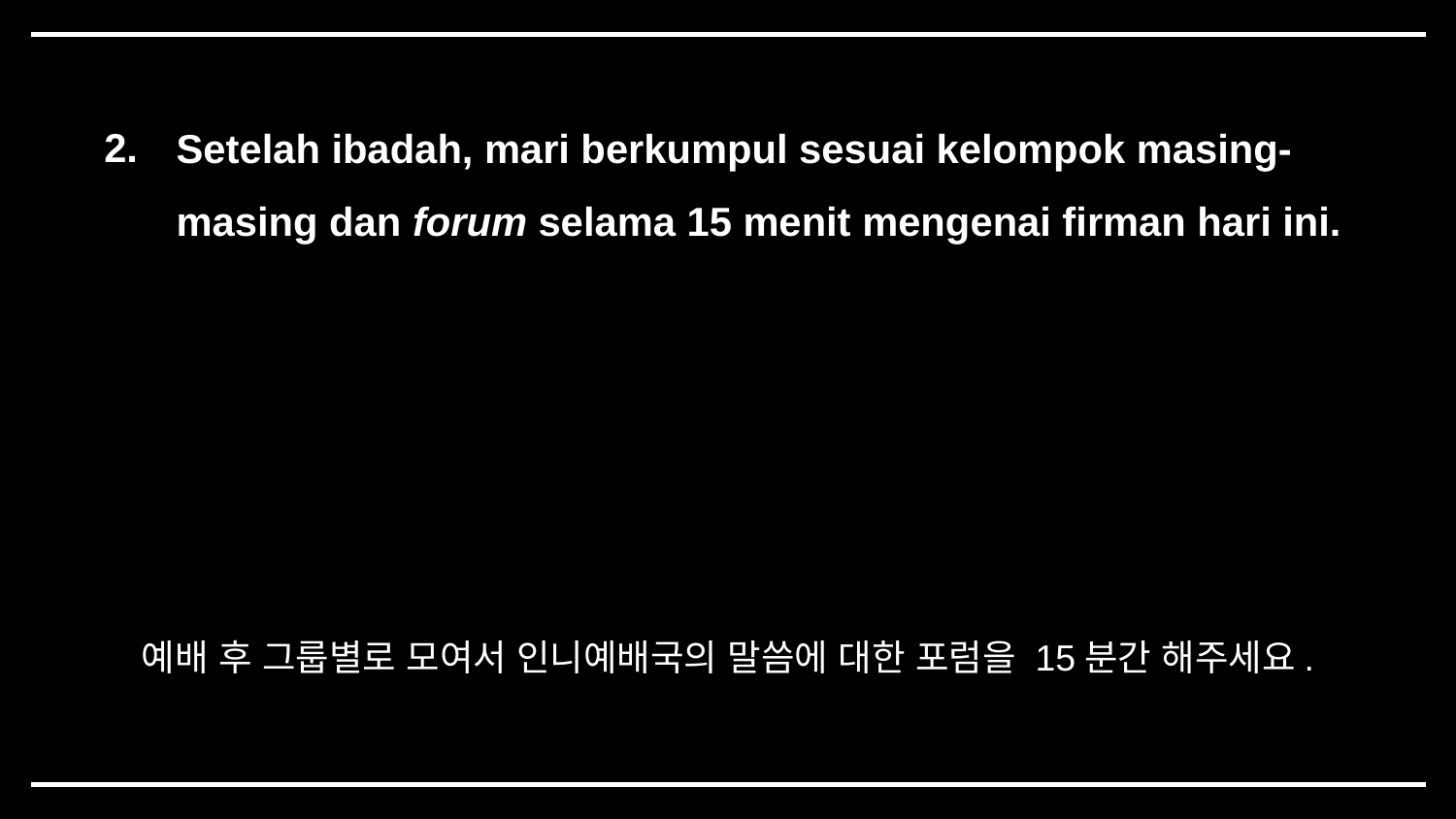

2.
Setelah ibadah, mari berkumpul sesuai kelompok masing-masing dan forum selama 15 menit mengenai firman hari ini.
예배 후 그룹별로 모여서 인니예배국의 말씀에 대한 포럼을 15분간 해주세요.